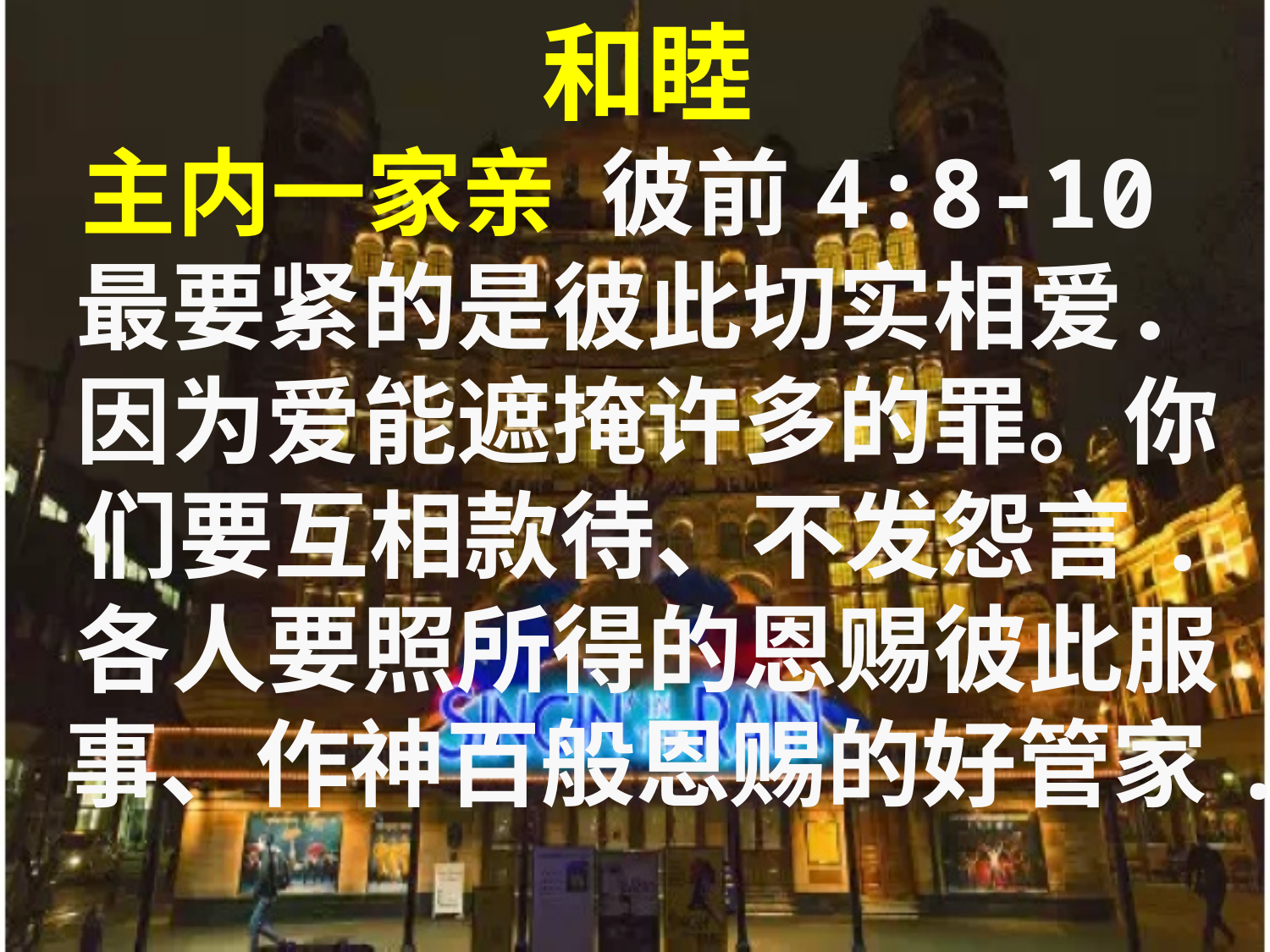

和睦
主内一家亲  彼前4:8-10
最要紧的是彼此切实相爱．因为爱能遮掩许多的罪。你们要互相款待、不发怨言.
各人要照所得的恩赐彼此服事、作神百般恩赐的好管家.